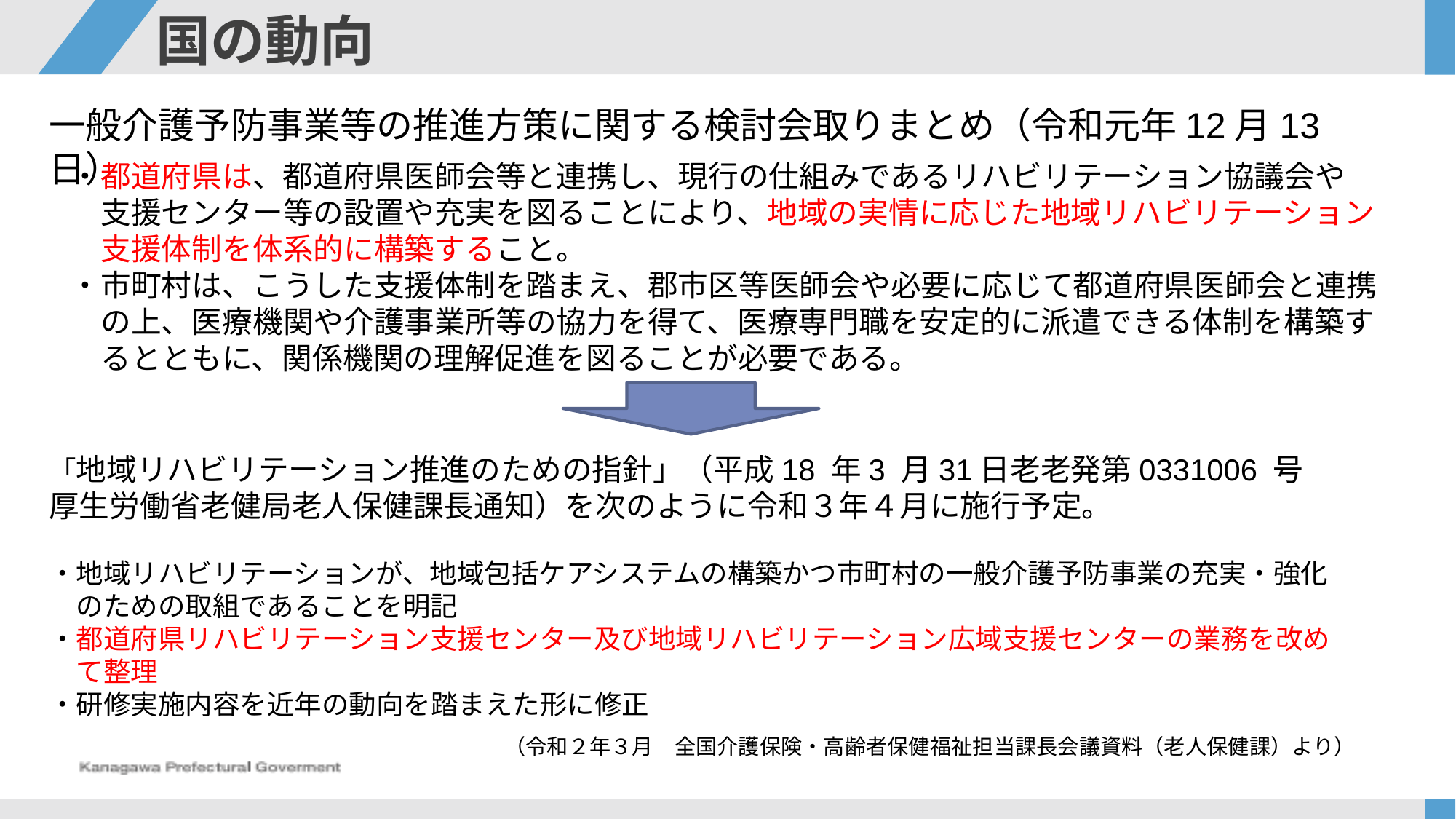

# 国の動向
一般介護予防事業等の推進方策に関する検討会取りまとめ（令和元年12月13日）
・都道府県は、都道府県医師会等と連携し、現行の仕組みであるリハビリテーション協議会や
　支援センター等の設置や充実を図ることにより、地域の実情に応じた地域リハビリテーション
　支援体制を体系的に構築すること。
・市町村は、こうした支援体制を踏まえ、郡市区等医師会や必要に応じて都道府県医師会と連携
　の上、医療機関や介護事業所等の協力を得て、医療専門職を安定的に派遣できる体制を構築す
　るとともに、関係機関の理解促進を図ることが必要である。

「地域リハビリテーション推進のための指針」（平成18 年3 月31日老老発第0331006 号厚生労働省老健局老人保健課長通知）を次のように令和３年４月に施行予定。

・地域リハビリテーションが、地域包括ケアシステムの構築かつ市町村の一般介護予防事業の充実・強化
　のための取組であることを明記
・都道府県リハビリテーション支援センター及び地域リハビリテーション広域支援センターの業務を改め
　て整理
・研修実施内容を近年の動向を踏まえた形に修正
（令和２年３月　全国介護保険・高齢者保健福祉担当課長会議資料（老人保健課）より）